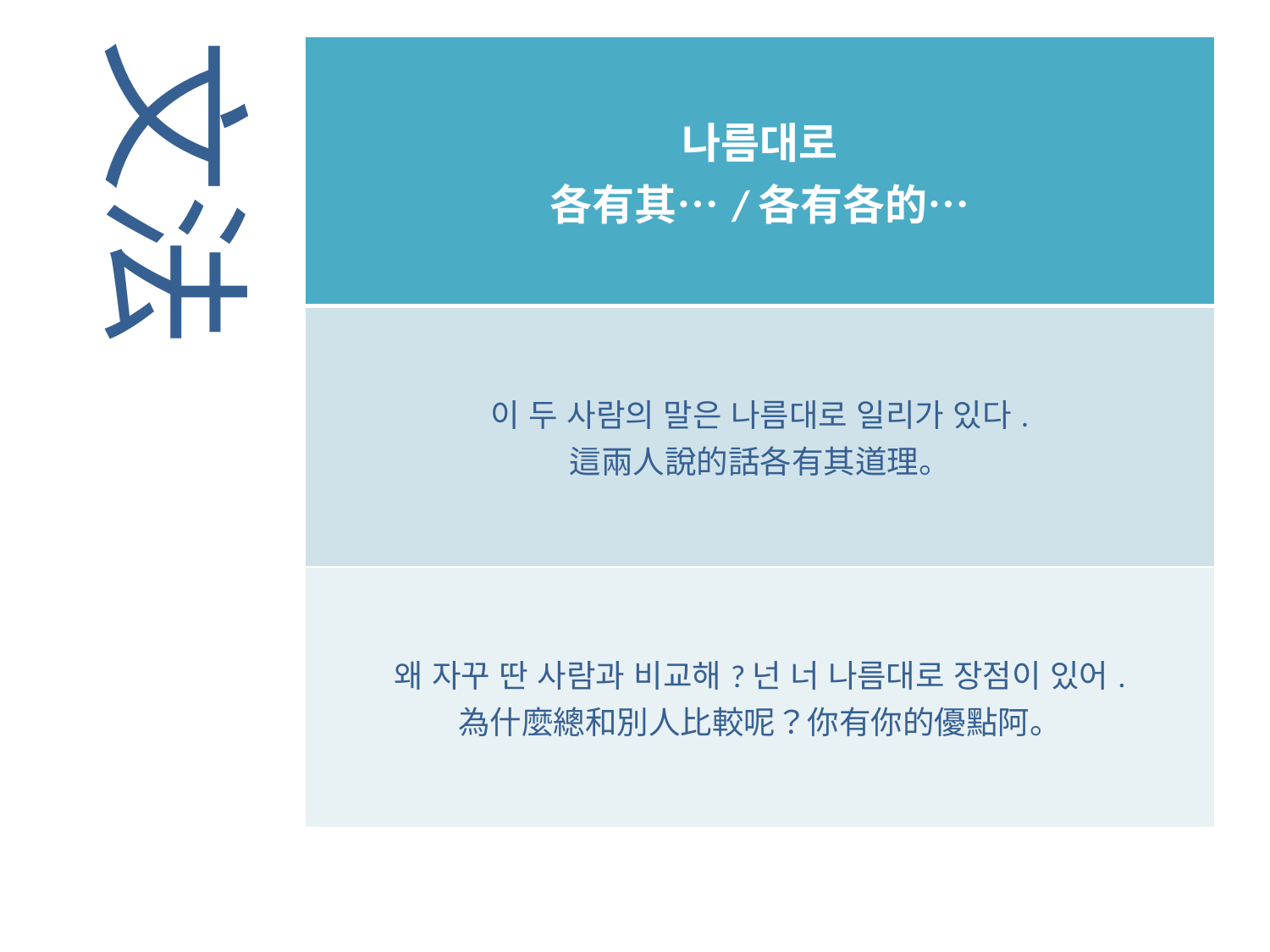

文法
| 나름대로 各有其…/各有各的… |
| --- |
| 이 두 사람의 말은 나름대로 일리가 있다. 這兩人說的話各有其道理。 |
| 왜 자꾸 딴 사람과 비교해?넌 너 나름대로 장점이 있어. 為什麼總和別人比較呢？你有你的優點阿。 |